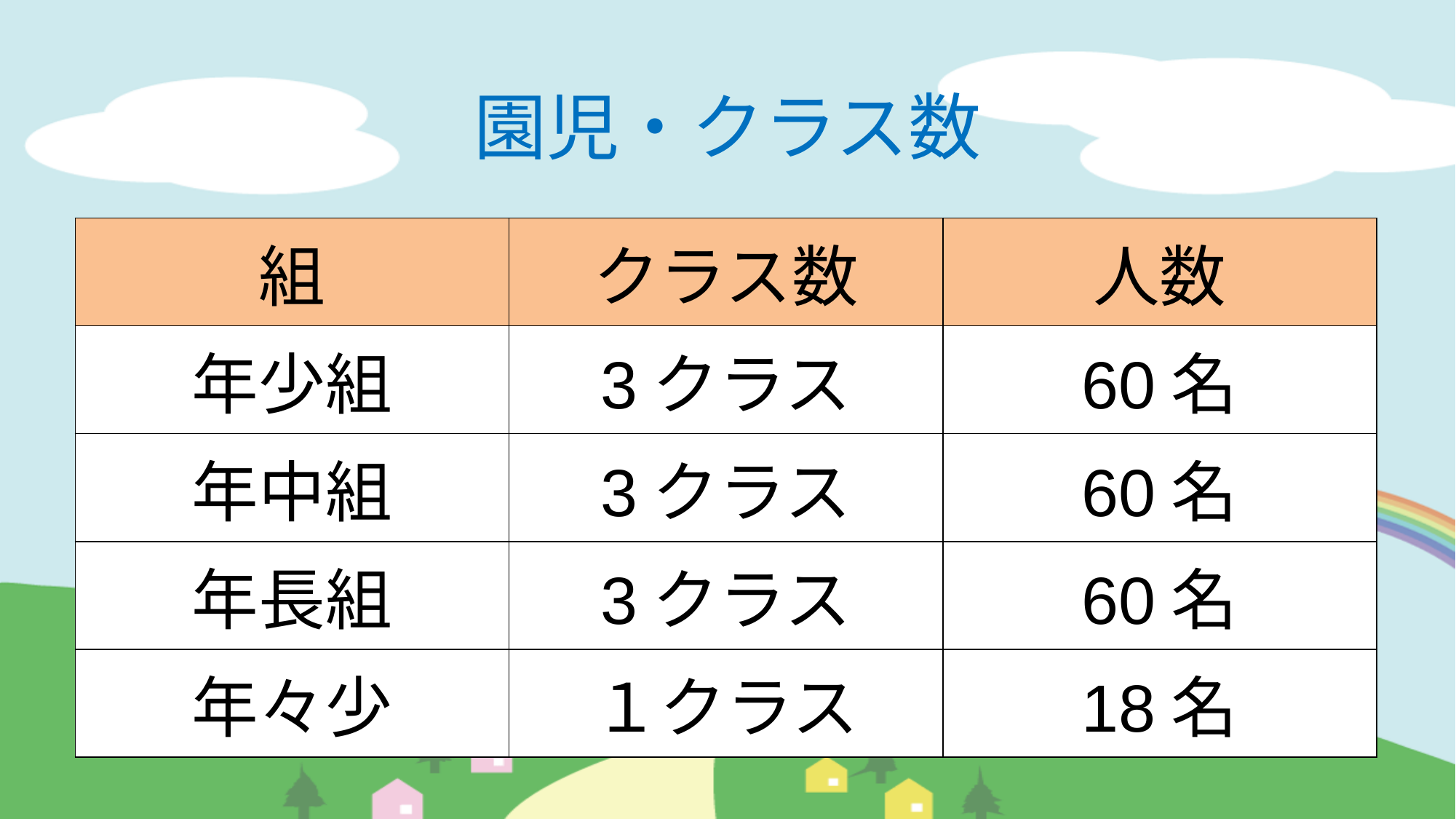

# 園児・クラス数
| 組 | クラス数 | 人数 |
| --- | --- | --- |
| 年少組 | 3クラス | 60名 |
| 年中組 | 3クラス | 60名 |
| 年長組 | 3クラス | 60名 |
| 年々少 | １クラス | 18名 |